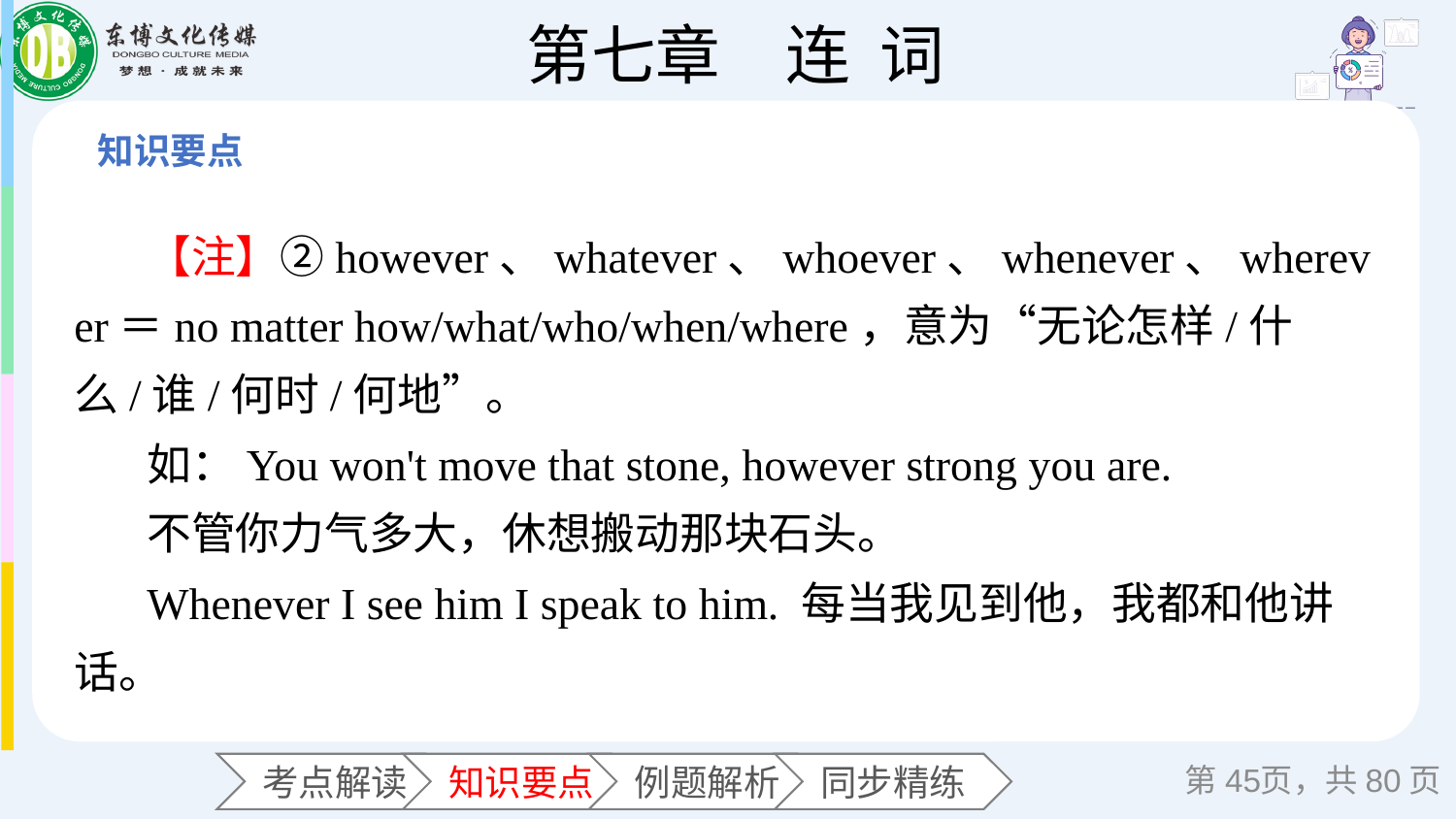

【注】②however、whatever、whoever、whenever、wherever＝no matter how/what/who/when/where，意为“无论怎样/什么/谁/何时/何地”。
如：You won't move that stone, however strong you are.
不管你力气多大，休想搬动那块石头。
Whenever I see him I speak to him. 每当我见到他，我都和他讲话。
第45页，共80页